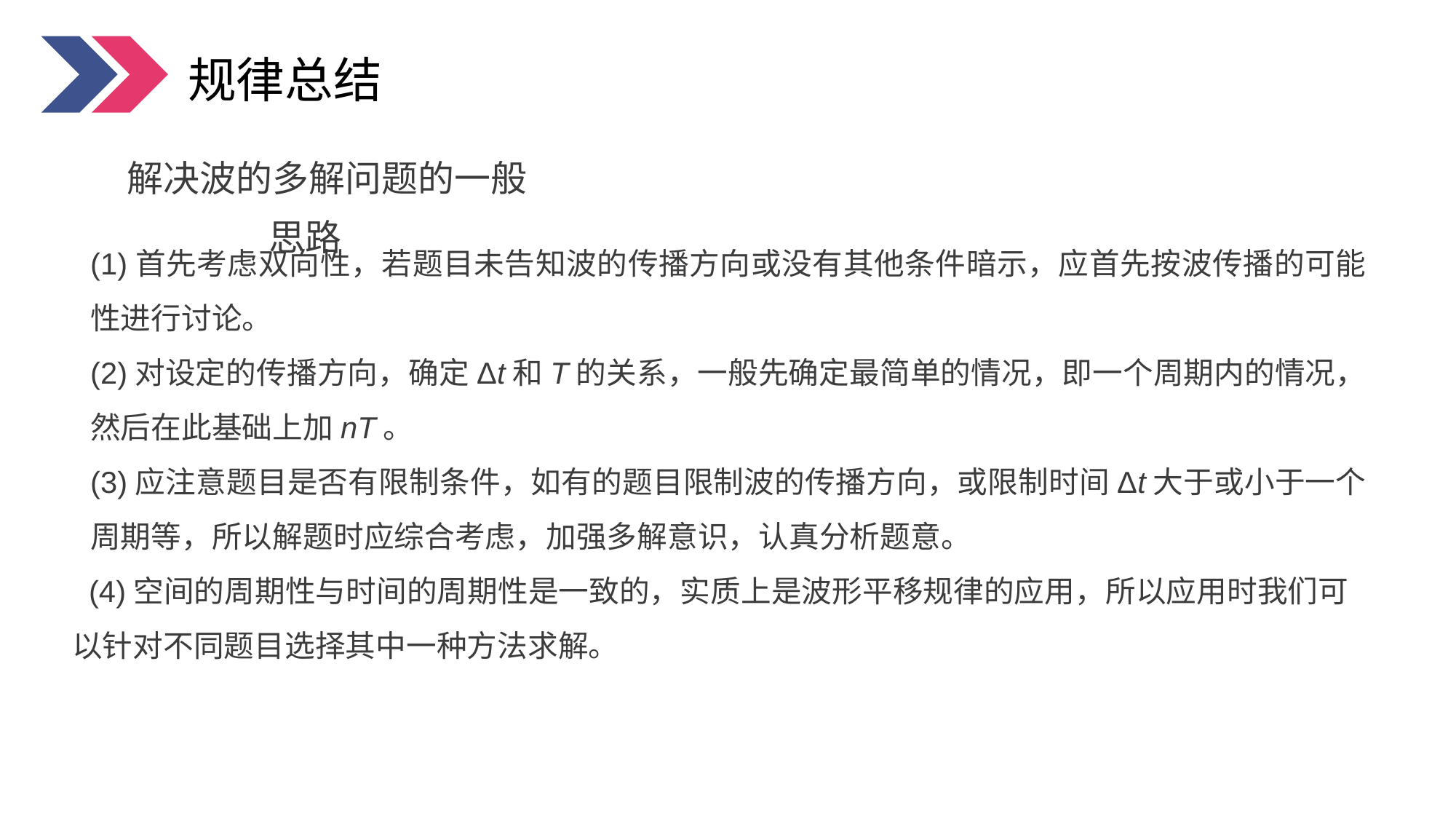

规律总结
解决波的多解问题的一般思路
(1)首先考虑双向性，若题目未告知波的传播方向或没有其他条件暗示，应首先按波传播的可能性进行讨论。
(2)对设定的传播方向，确定Δt和T的关系，一般先确定最简单的情况，即一个周期内的情况，然后在此基础上加nT。
(3)应注意题目是否有限制条件，如有的题目限制波的传播方向，或限制时间Δt大于或小于一个周期等，所以解题时应综合考虑，加强多解意识，认真分析题意。
  (4)空间的周期性与时间的周期性是一致的，实质上是波形平移规律的应用，所以应用时我们可以针对不同题目选择其中一种方法求解。